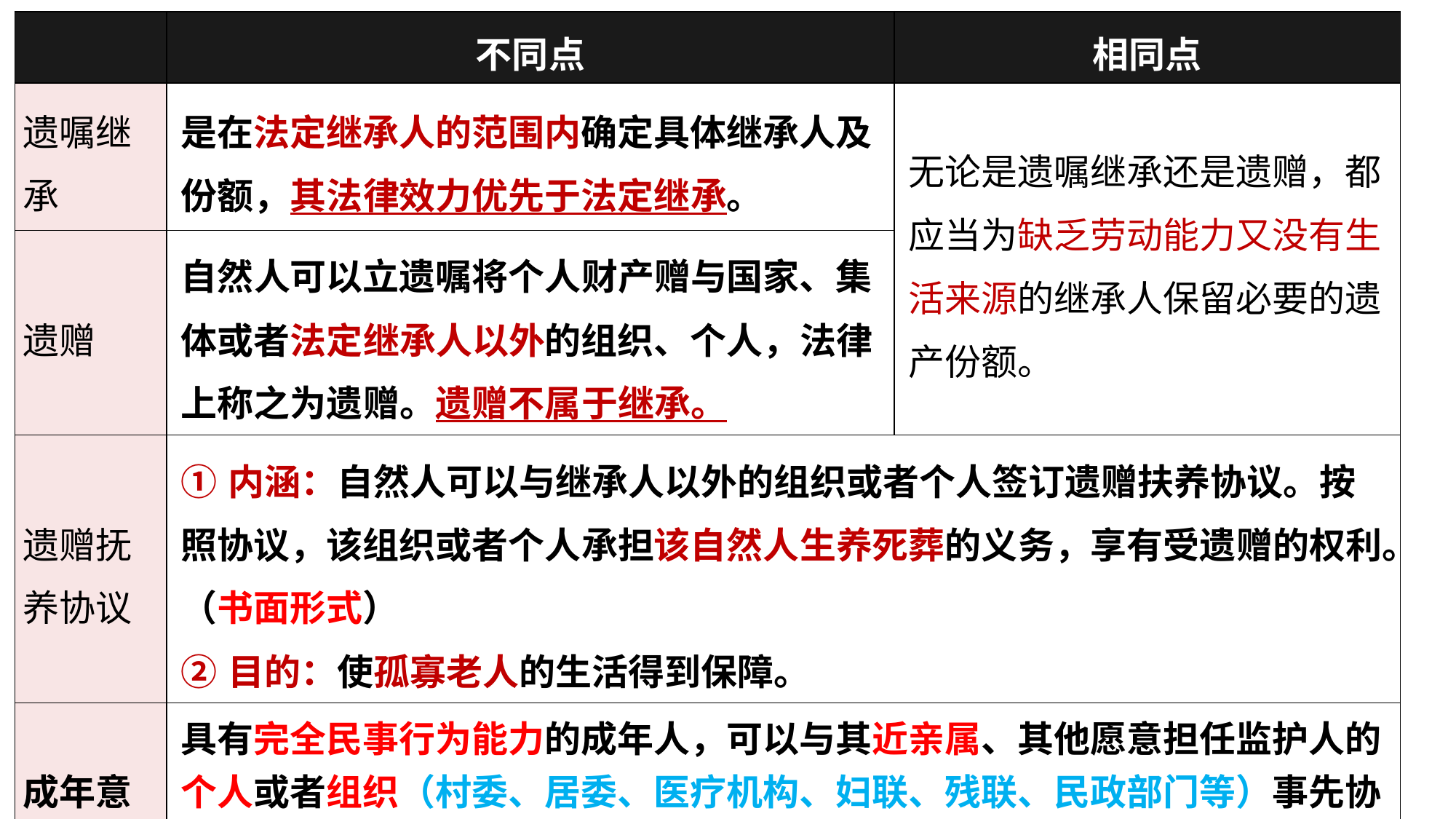

|  | 不同点 | 相同点 |
| --- | --- | --- |
| 遗嘱继承 | 是在法定继承人的范围内确定具体继承人及份额，其法律效力优先于法定继承。 | 无论是遗嘱继承还是遗赠，都应当为缺乏劳动能力又没有生活来源的继承人保留必要的遗产份额。 |
| 遗赠 | 自然人可以立遗嘱将个人财产赠与国家、集体或者法定继承人以外的组织、个人，法律上称之为遗赠。遗赠不属于继承。 |  |
| 遗赠抚养协议 | ①内涵：自然人可以与继承人以外的组织或者个人签订遗赠扶养协议。按照协议，该组织或者个人承担该自然人生养死葬的义务，享有受遗赠的权利。（书面形式） ②目的：使孤寡老人的生活得到保障。 |  |
| 成年意定监护 | 具有完全民事行为能力的成年人，可以与其近亲属、其他愿意担任监护人的个人或者组织（村委、居委、医疗机构、妇联、残联、民政部门等）事先协商，以书面形式确定自己的监护人（口头、录音录像均无效）。监护人在该成年人丧失或者部分丧失民事行为能力时，履行监护职责。 |  |